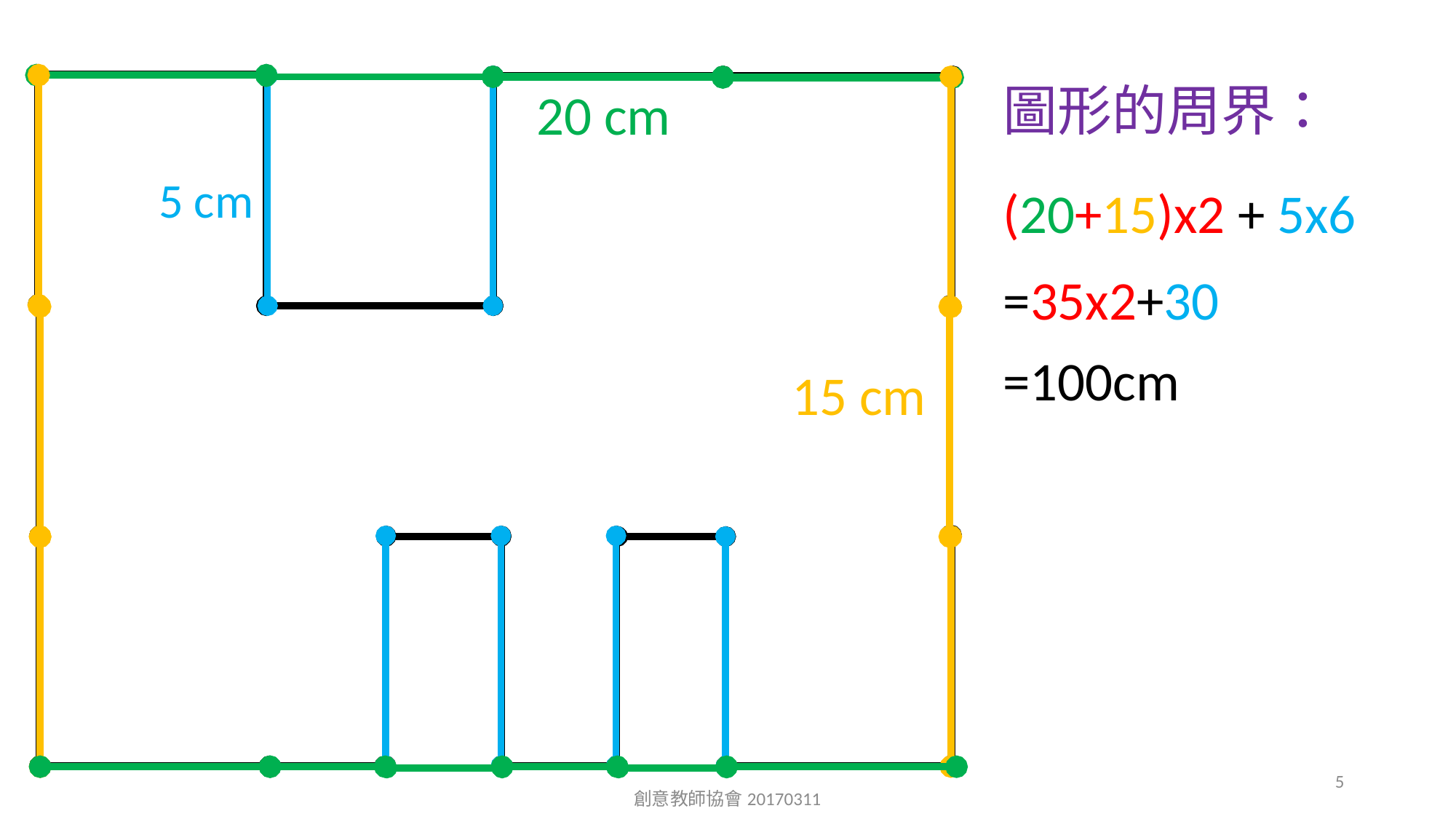

圖形的周界：
20 cm
5 cm
(20+15)x2 + 5x6

=35x2+30

=100cm
15 cm

5
創意教師協會20170311